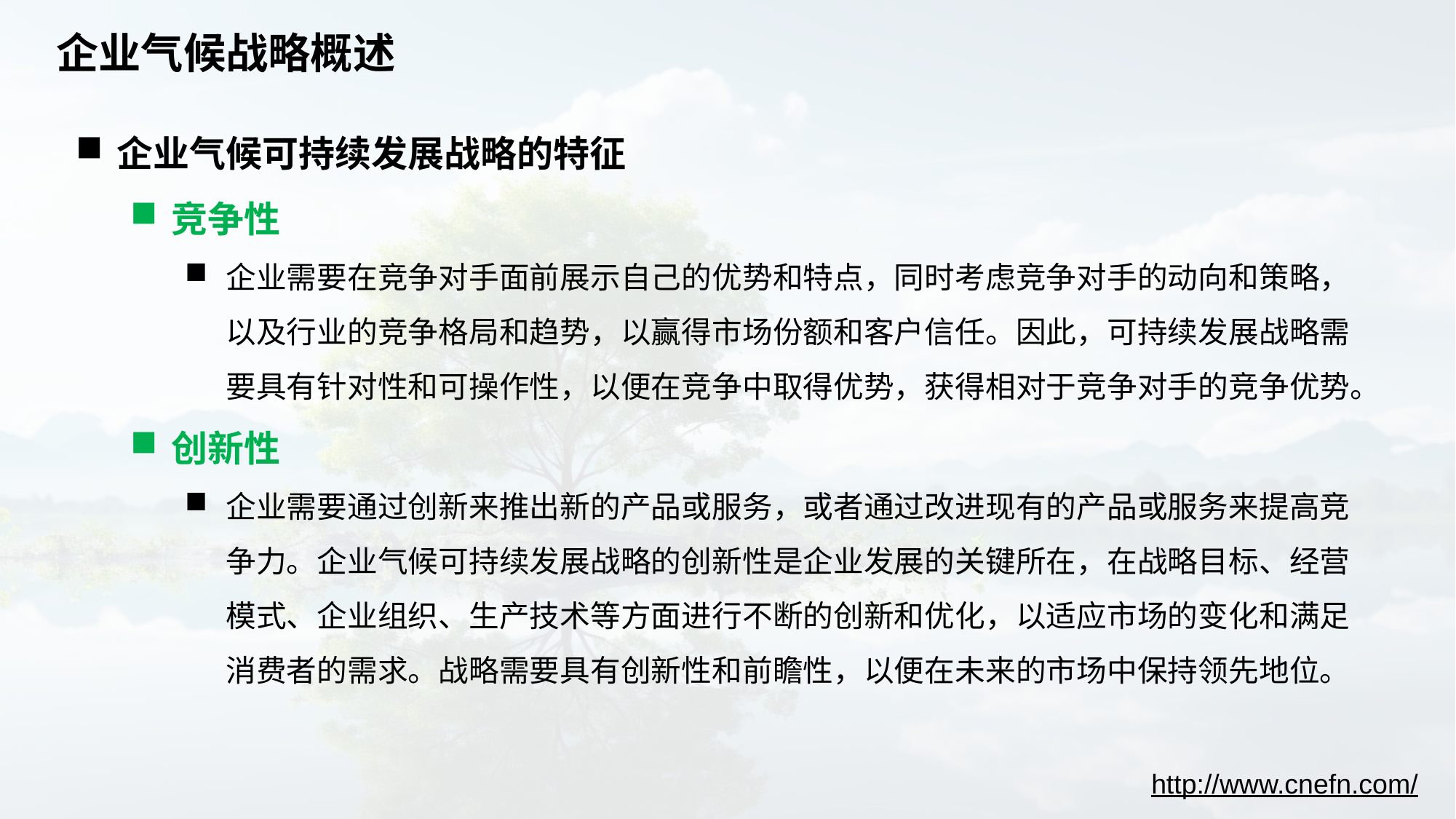

# 企业气候战略概述
企业气候可持续发展战略的特征
竞争性
企业需要在竞争对手面前展示自己的优势和特点，同时考虑竞争对手的动向和策略，以及行业的竞争格局和趋势，以赢得市场份额和客户信任。因此，可持续发展战略需要具有针对性和可操作性，以便在竞争中取得优势，获得相对于竞争对手的竞争优势。
创新性
企业需要通过创新来推出新的产品或服务，或者通过改进现有的产品或服务来提高竞争力。企业气候可持续发展战略的创新性是企业发展的关键所在，在战略目标、经营模式、企业组织、生产技术等方面进行不断的创新和优化，以适应市场的变化和满足消费者的需求。战略需要具有创新性和前瞻性，以便在未来的市场中保持领先地位。